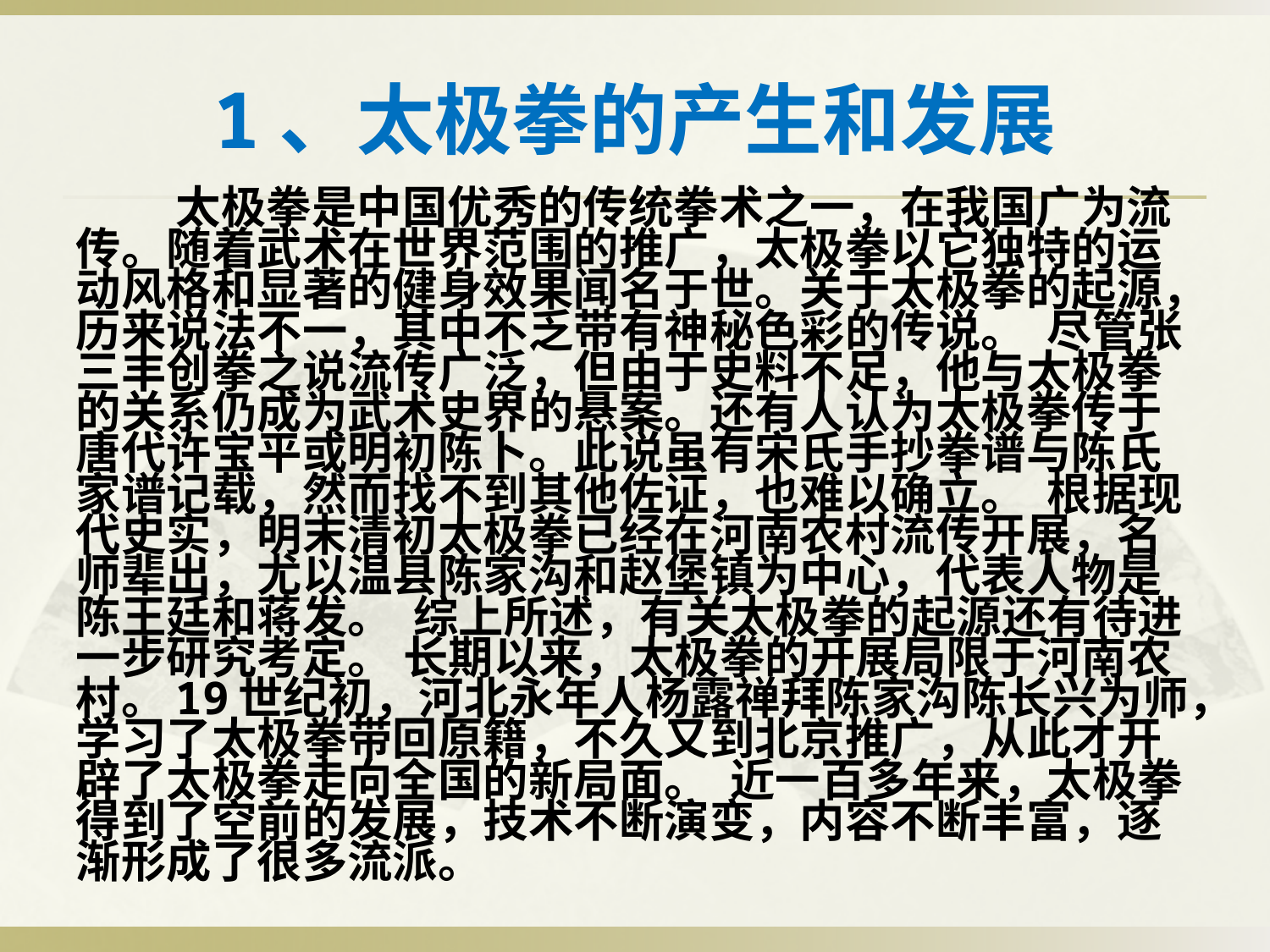

# 1、太极拳的产生和发展
         太极拳是中国优秀的传统拳术之一，在我国广为流传。随着武术在世界范围的推广，太极拳以它独特的运动风格和显著的健身效果闻名于世。关于太极拳的起源，历来说法不一，其中不乏带有神秘色彩的传说。  尽管张三丰创拳之说流传广泛，但由于史料不足，他与太极拳的关系仍成为武术史界的悬案。还有人认为太极拳传于唐代许宝平或明初陈卜。此说虽有宋氏手抄拳谱与陈氏家谱记载，然而找不到其他佐证，也难以确立。  根据现代史实，明末清初太极拳已经在河南农村流传开展，名师辈出，尤以温县陈家沟和赵堡镇为中心，代表人物是陈王廷和蒋发。  综上所述，有关太极拳的起源还有待进一步研究考定。 长期以来，太极拳的开展局限于河南农村。19世纪初，河北永年人杨露禅拜陈家沟陈长兴为师，学习了太极拳带回原籍，不久又到北京推广，从此才开辟了太极拳走向全国的新局面。  近一百多年来，太极拳得到了空前的发展，技术不断演变，内容不断丰富，逐渐形成了很多流派。